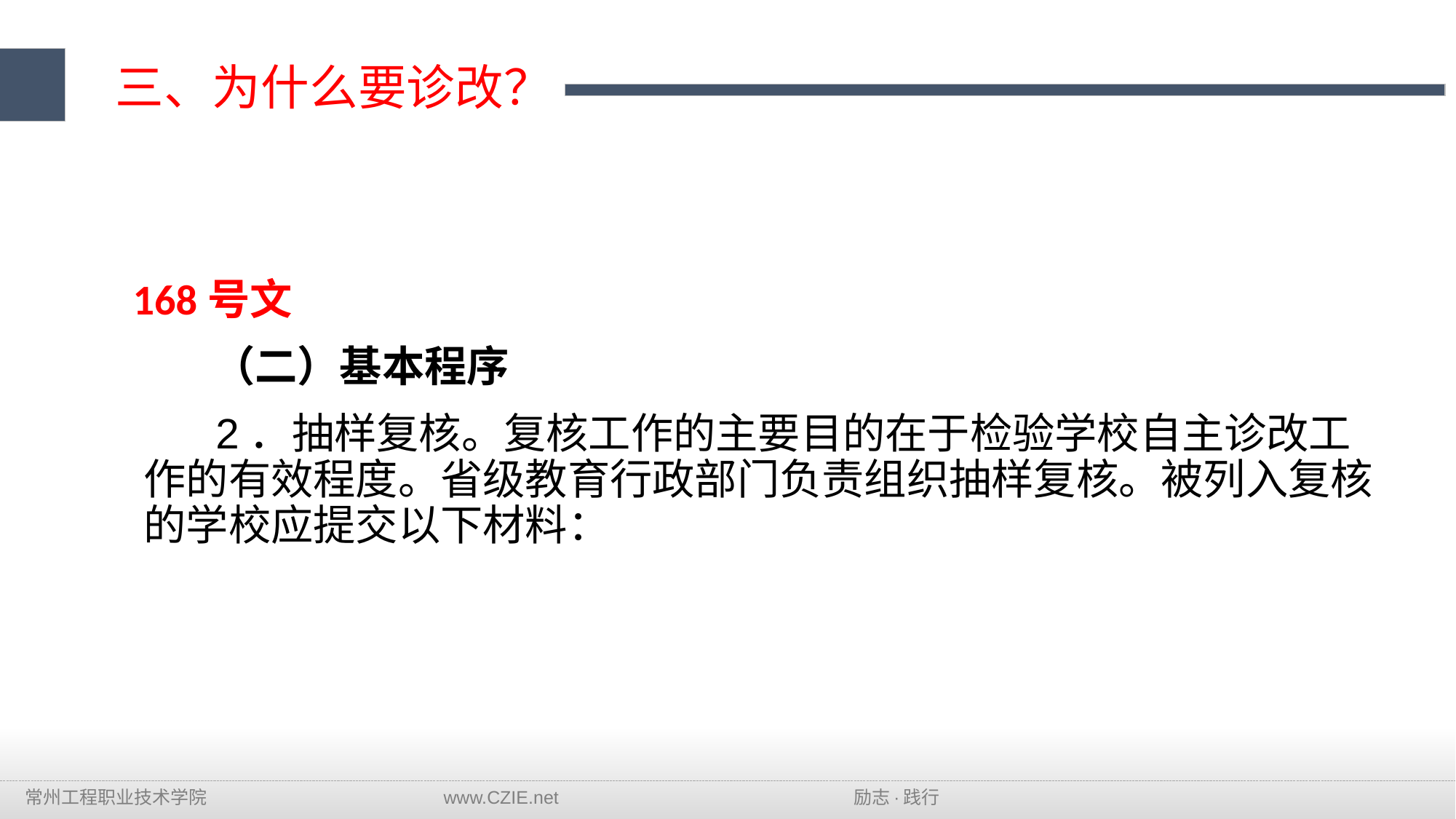

三、为什么要诊改？

168号文
      （二）基本程序
      2．抽样复核。复核工作的主要目的在于检验学校自主诊改工作的有效程度。省级教育行政部门负责组织抽样复核。被列入复核的学校应提交以下材料：